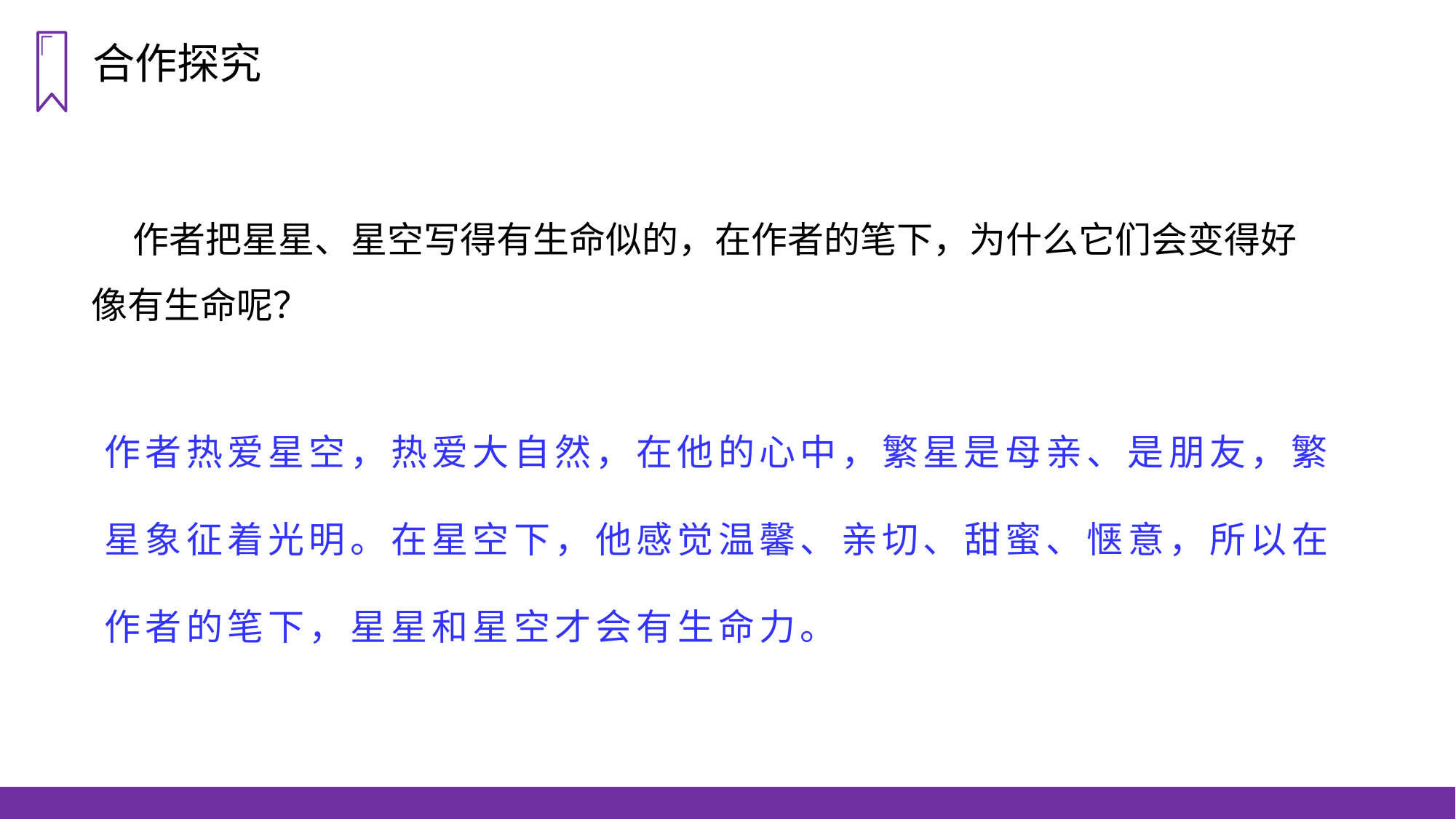

合作探究
    作者把星星、星空写得有生命似的，在作者的笔下，为什么它们会变得好像有生命呢？
作者热爱星空，热爱大自然，在他的心中，繁星是母亲、是朋友，繁星象征着光明。在星空下，他感觉温馨、亲切、甜蜜、惬意，所以在作者的笔下，星星和星空才会有生命力。